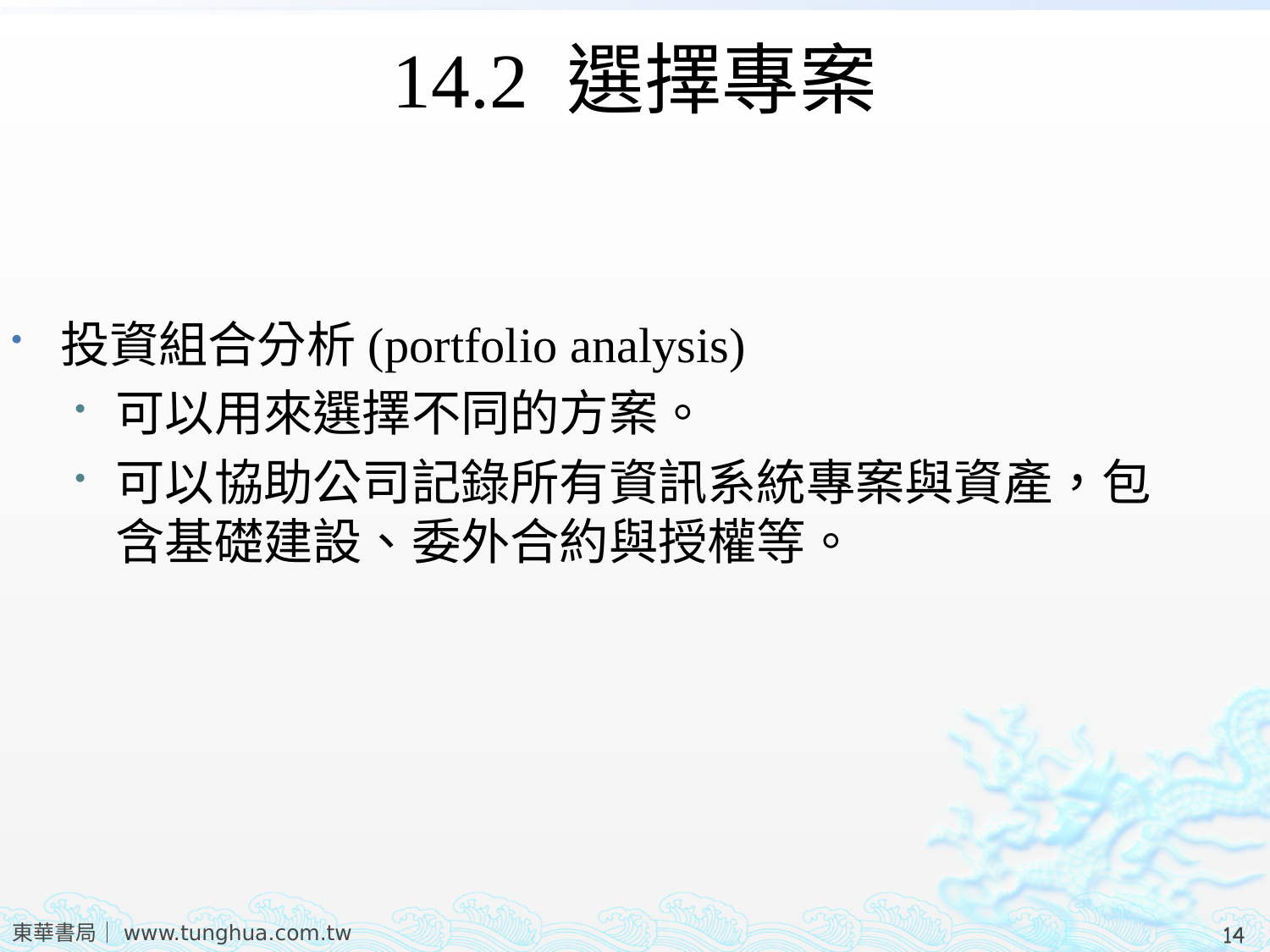

14.2 選擇專案
投資組合分析(portfolio analysis)
可以用來選擇不同的方案。
可以協助公司記錄所有資訊系統專案與資產，包含基礎建設、委外合約與授權等。